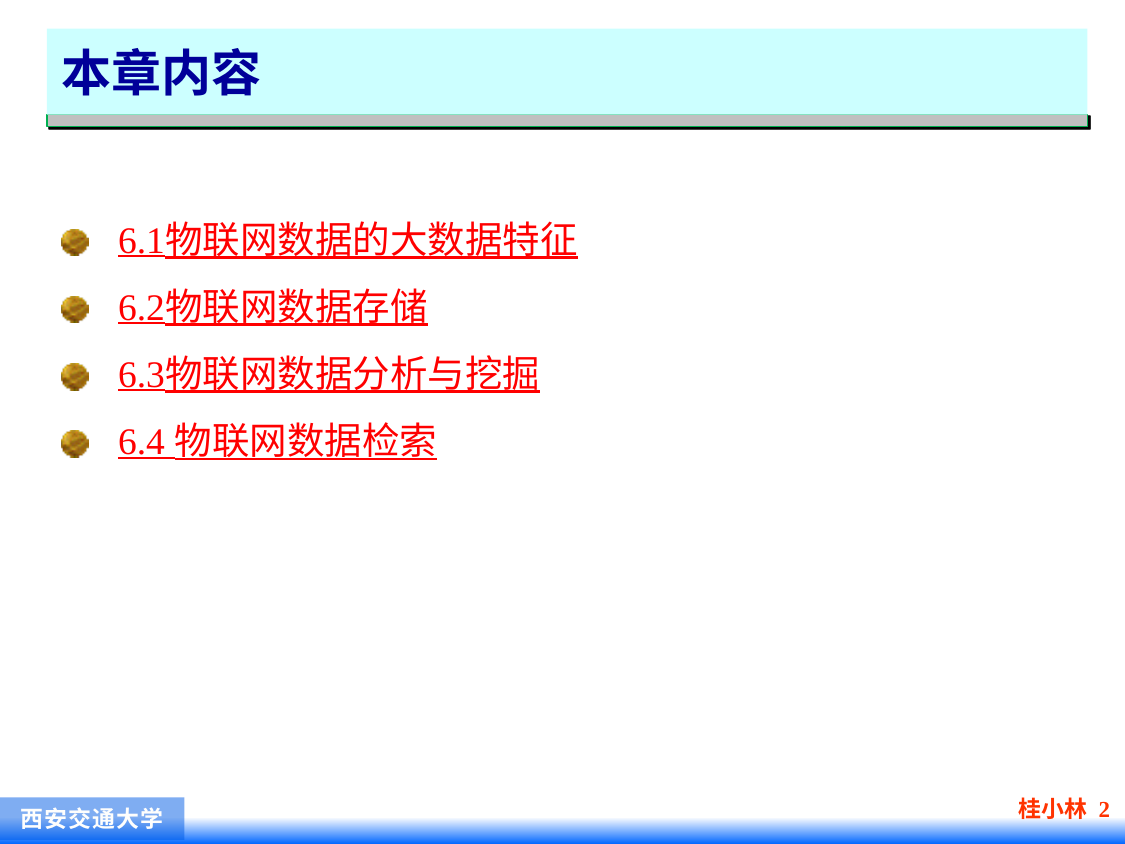

# 本章内容

6.1物联网数据的大数据特征
6.2物联网数据存储
6.3物联网数据分析与挖掘
6.4 物联网数据检索
桂小林 2